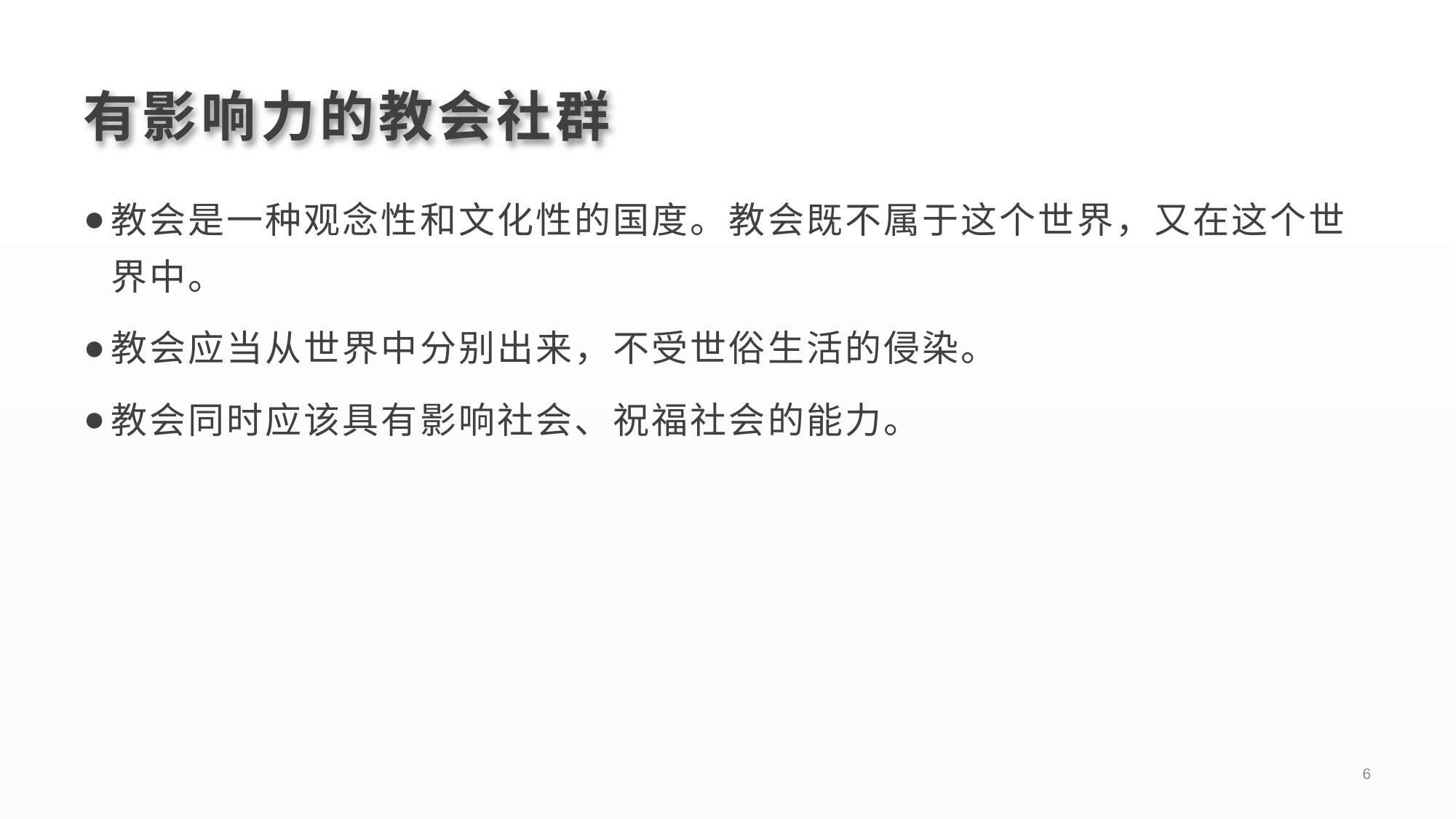

# 有影响力的教会社群
教会是一种观念性和文化性的国度。教会既不属于这个世界，又在这个世界中。
教会应当从世界中分别出来，不受世俗生活的侵染。
教会同时应该具有影响社会、祝福社会的能力。

6